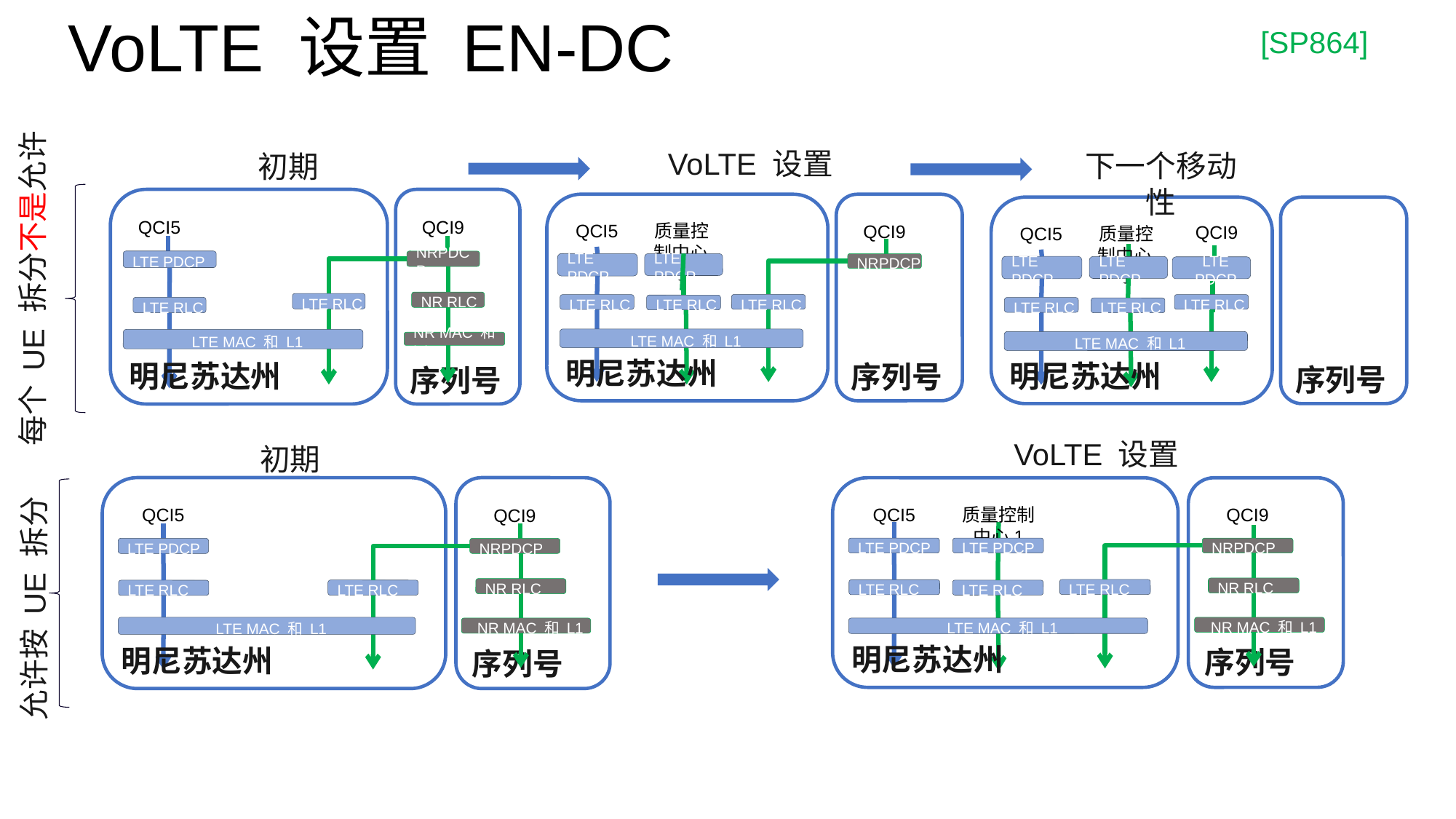

# VoLTE 设置 EN-DC
[SP864]
VoLTE 设置
下一个移动性
初期

明尼苏达州
序列号
QCI5
QCI9
LTE PDCP
NRPDCP
NR RLC
LTE RLC
LTE RLC
LTE MAC 和 L1
NR MAC 和 L1
明尼苏达州
序列号
质量控制中心1
QCI5
QCI9
LTE PDCP
NRPDCP
LTE PDCP
LTE RLC
LTE RLC
LTE RLC
LTE MAC 和 L1
明尼苏达州
序列号
QCI9
质量控制中心1
QCI5
LTE PDCP
LTE PDCP
LTE RLC
LTE RLC
LTE RLC
LTE MAC 和 L1
LTE PDCP
每个 UE 拆分不是允许
VoLTE 设置
初期
明尼苏达州
序列号
QCI5
QCI9
LTE PDCP
NRPDCP
NR RLC
LTE RLC
LTE RLC
LTE MAC 和 L1
NR MAC 和 L1
明尼苏达州
序列号
质量控制中心1
QCI5
QCI9
LTE PDCP
LTE PDCP
NRPDCP
NR RLC
LTE RLC
LTE RLC
LTE RLC
NR MAC 和 L1
LTE MAC 和 L1

允许按 UE 拆分